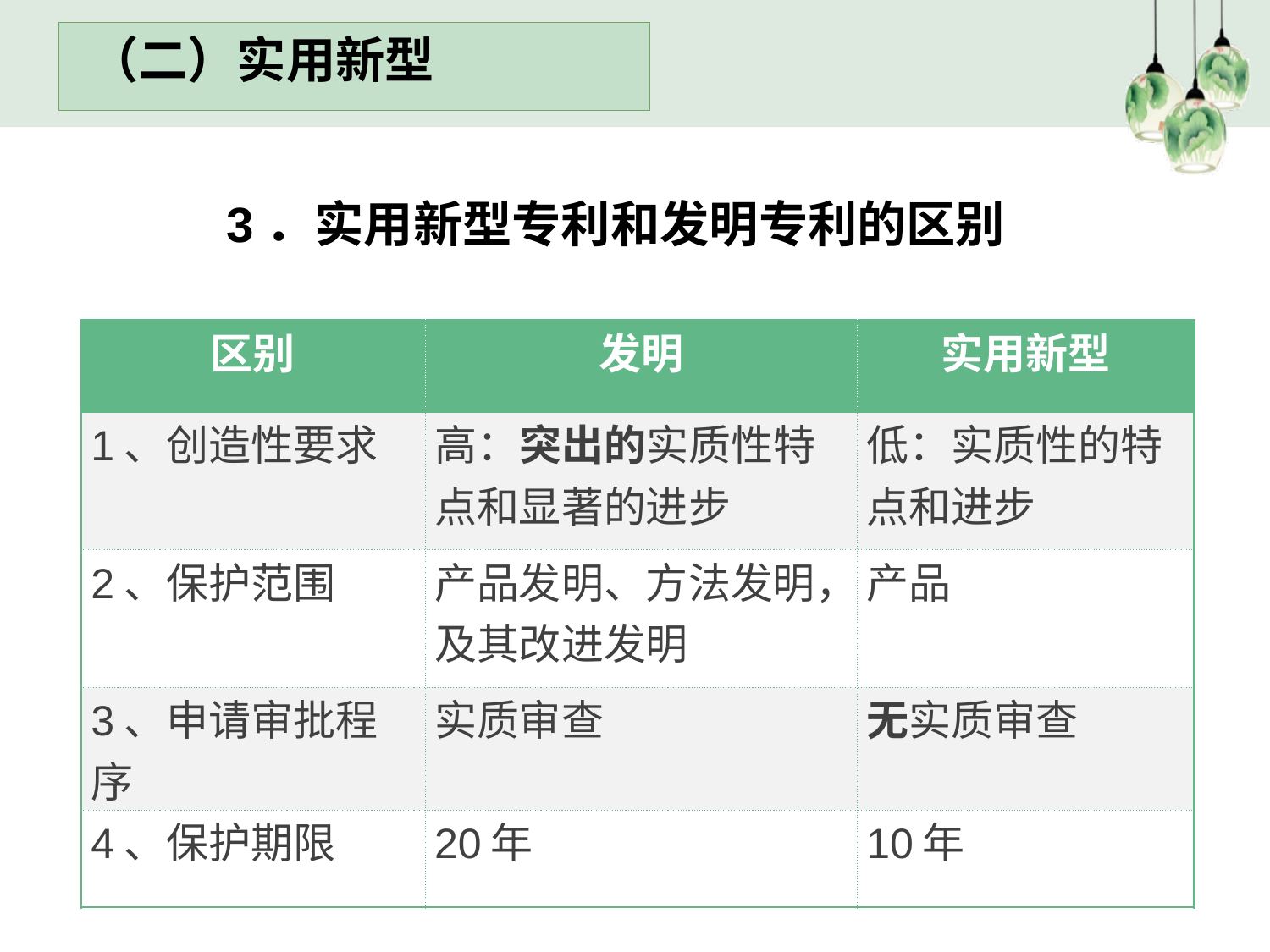

（二）实用新型
3．实用新型专利和发明专利的区别
| 区别 | 发明 | 实用新型 |
| --- | --- | --- |
| 1、创造性要求 | 高：突出的实质性特点和显著的进步 | 低：实质性的特点和进步 |
| 2、保护范围 | 产品发明、方法发明，及其改进发明 | 产品 |
| 3、申请审批程序 | 实质审查 | 无实质审查 |
| 4、保护期限 | 20年 | 10年 |